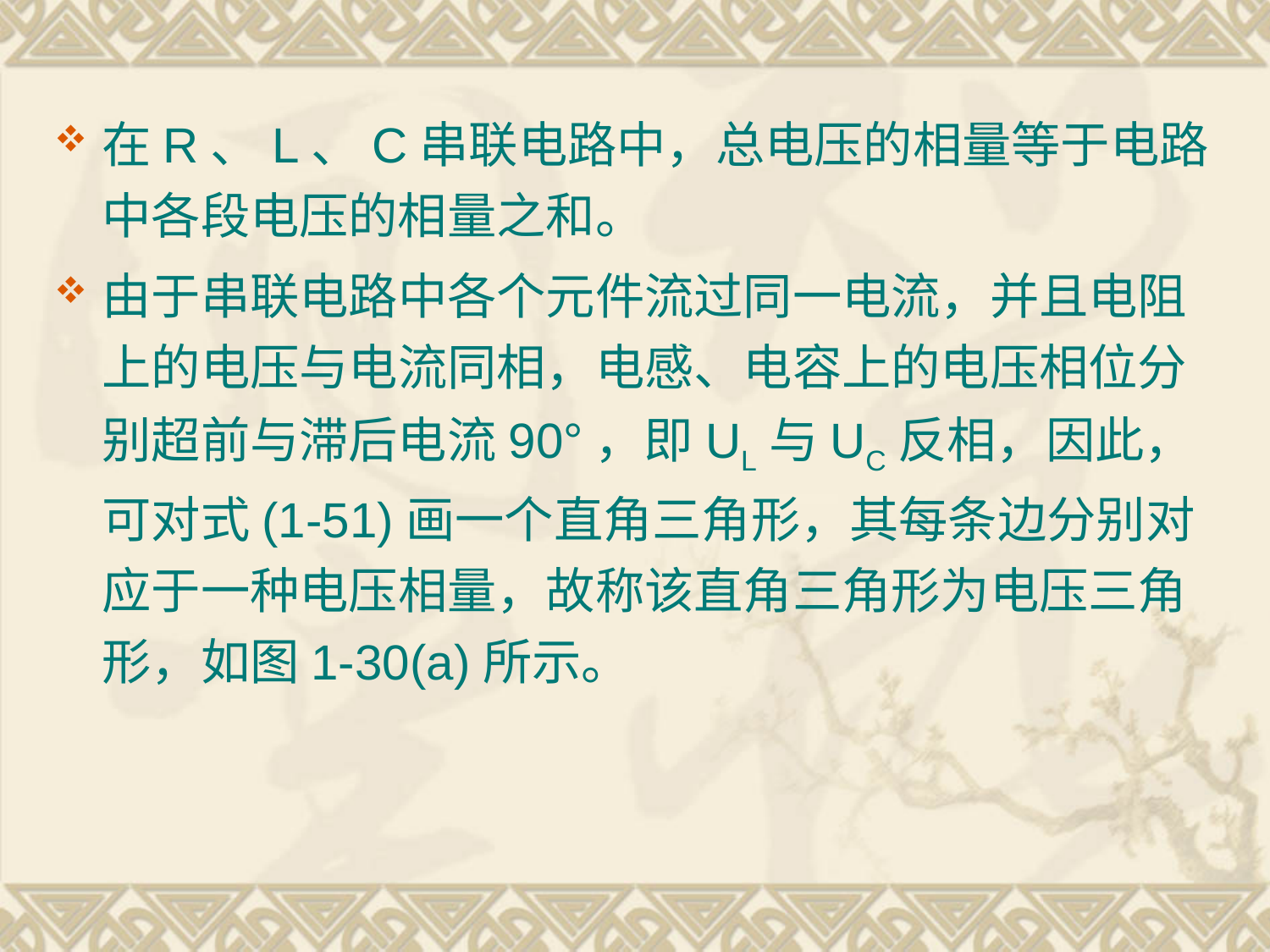

在R、L、C串联电路中，总电压的相量等于电路中各段电压的相量之和。
由于串联电路中各个元件流过同一电流，并且电阻上的电压与电流同相，电感、电容上的电压相位分别超前与滞后电流90°，即UL与UC反相，因此，可对式(1-51)画一个直角三角形，其每条边分别对应于一种电压相量，故称该直角三角形为电压三角形，如图1-30(a)所示。